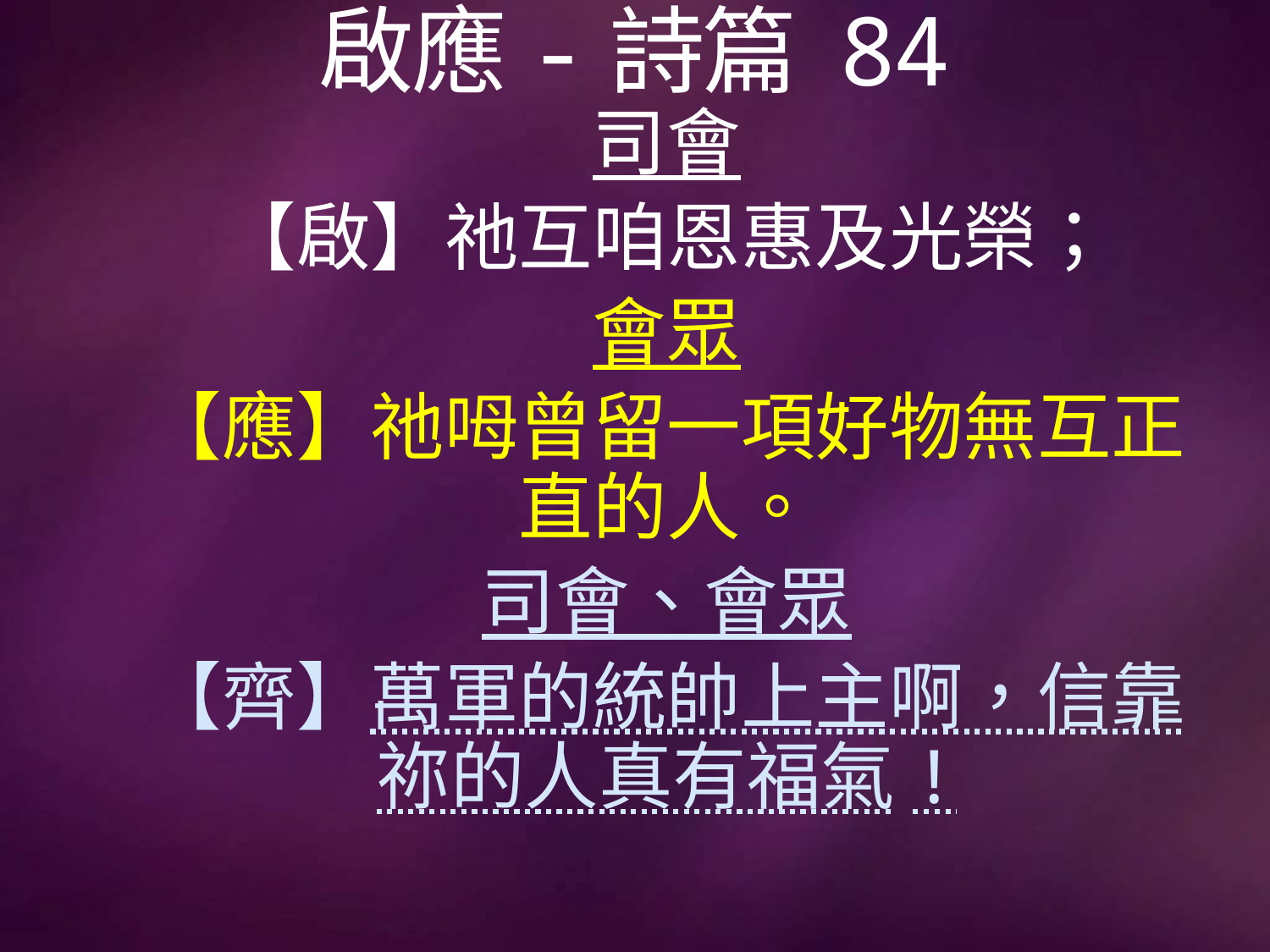

# 啟應-詩篇 84
司會
【啟】祂互咱恩惠及光榮；
會眾
【應】祂呣曾留一項好物無互正直的人。
司會、會眾
【齊】萬軍的統帥上主啊，信靠祢的人真有福氣!